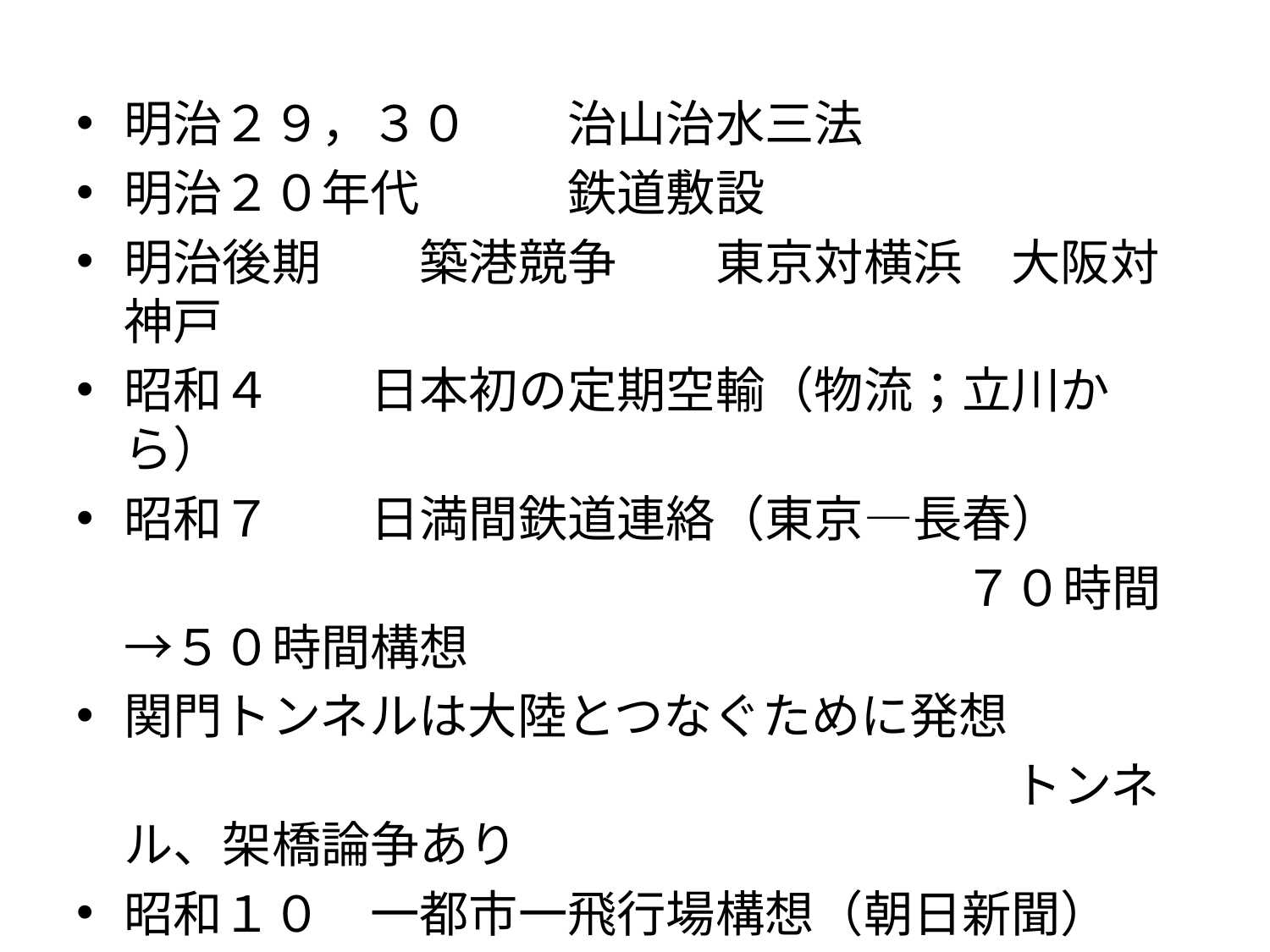

明治２９，３０　　治山治水三法
明治２０年代　　　鉄道敷設
明治後期　　築港競争　　東京対横浜　大阪対神戸
昭和４　　日本初の定期空輸（物流；立川から）
昭和７　　日満間鉄道連絡（東京―長春）
　　　　　　　　　　　　　　　　　　７０時間→５０時間構想
関門トンネルは大陸とつなぐために発想
　　　　　　　　　　　　　　　　　　　トンネル、架橋論争あり
昭和１０　一都市一飛行場構想（朝日新聞）